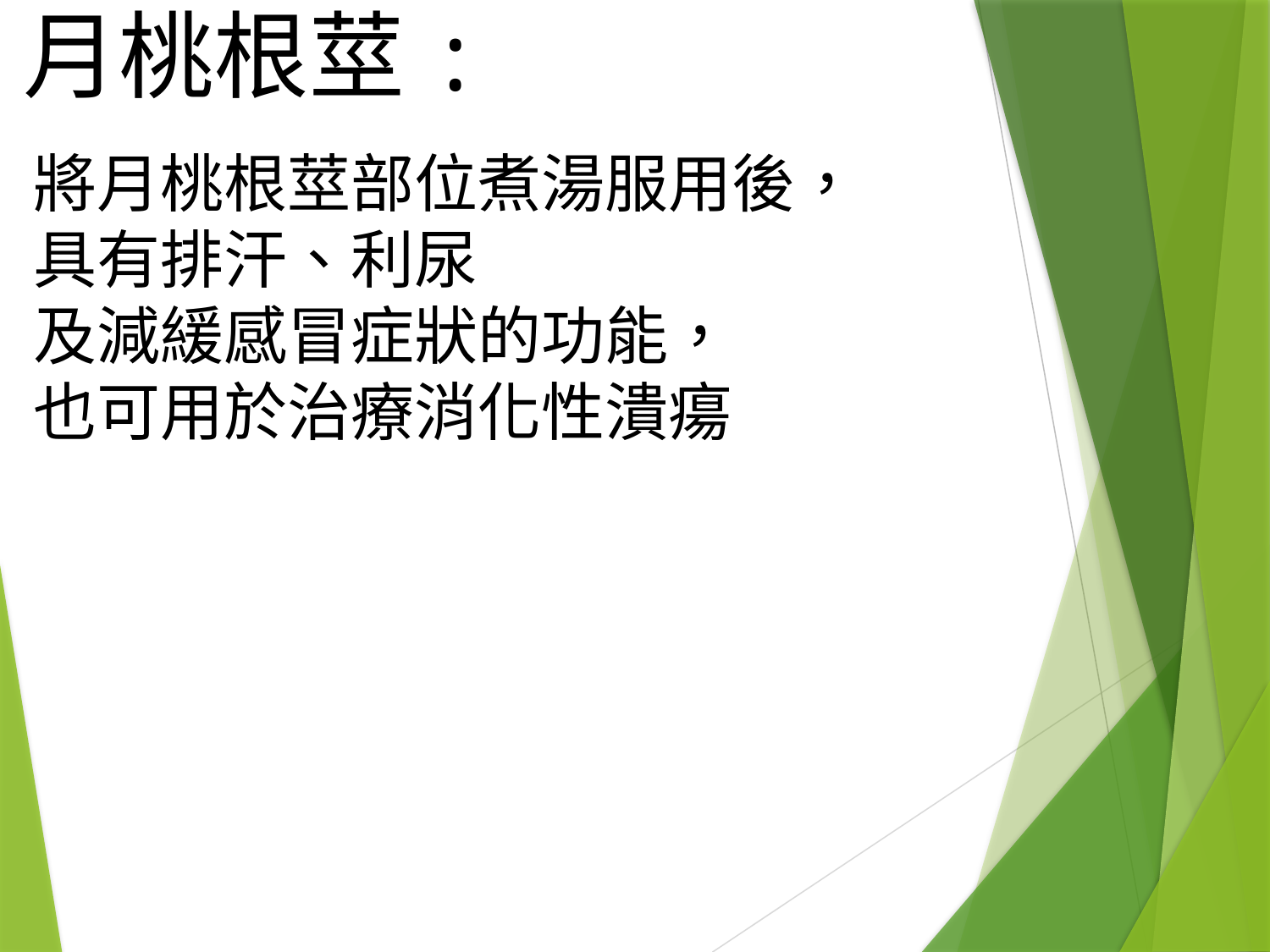

# 月桃根莖:
將月桃根莖部位煮湯服用後，
具有排汗、利尿
及減緩感冒症狀的功能，
也可用於治療消化性潰瘍